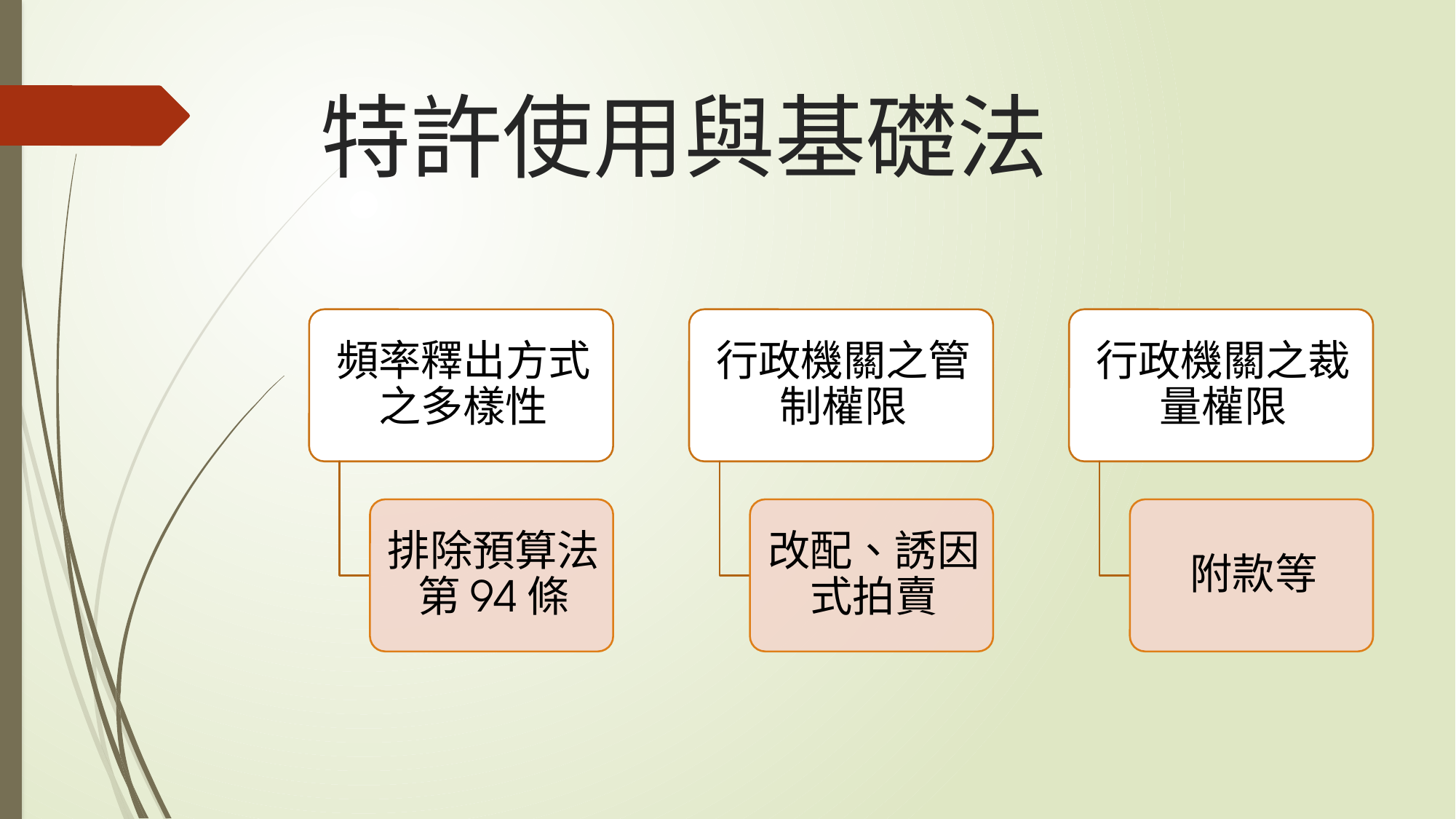

# 特許使用與基礎法
頻率釋出方式之多樣性
排除預算法第94條
行政機關之管制權限
改配、誘因式拍賣
行政機關之裁量權限
附款等